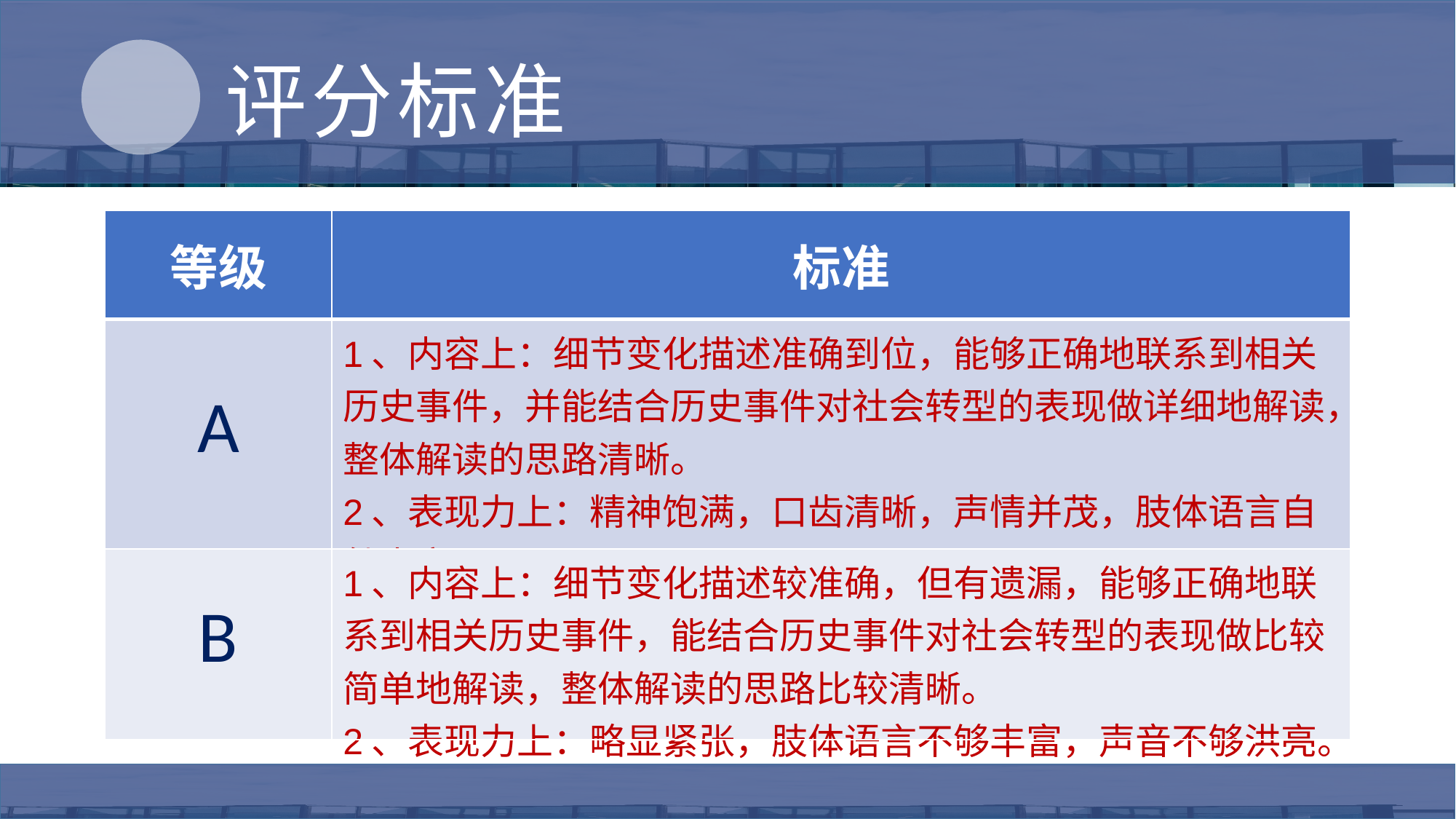

中级培训项目

评分标准
| 等级 | 标准 |
| --- | --- |
| A | 1、内容上：细节变化描述准确到位，能够正确地联系到相关历史事件，并能结合历史事件对社会转型的表现做详细地解读，整体解读的思路清晰。 2、表现力上：精神饱满，口齿清晰，声情并茂，肢体语言自然丰富。 |
| B | 1、内容上：细节变化描述较准确，但有遗漏，能够正确地联系到相关历史事件，能结合历史事件对社会转型的表现做比较简单地解读，整体解读的思路比较清晰。 2、表现力上：略显紧张，肢体语言不够丰富，声音不够洪亮。 |